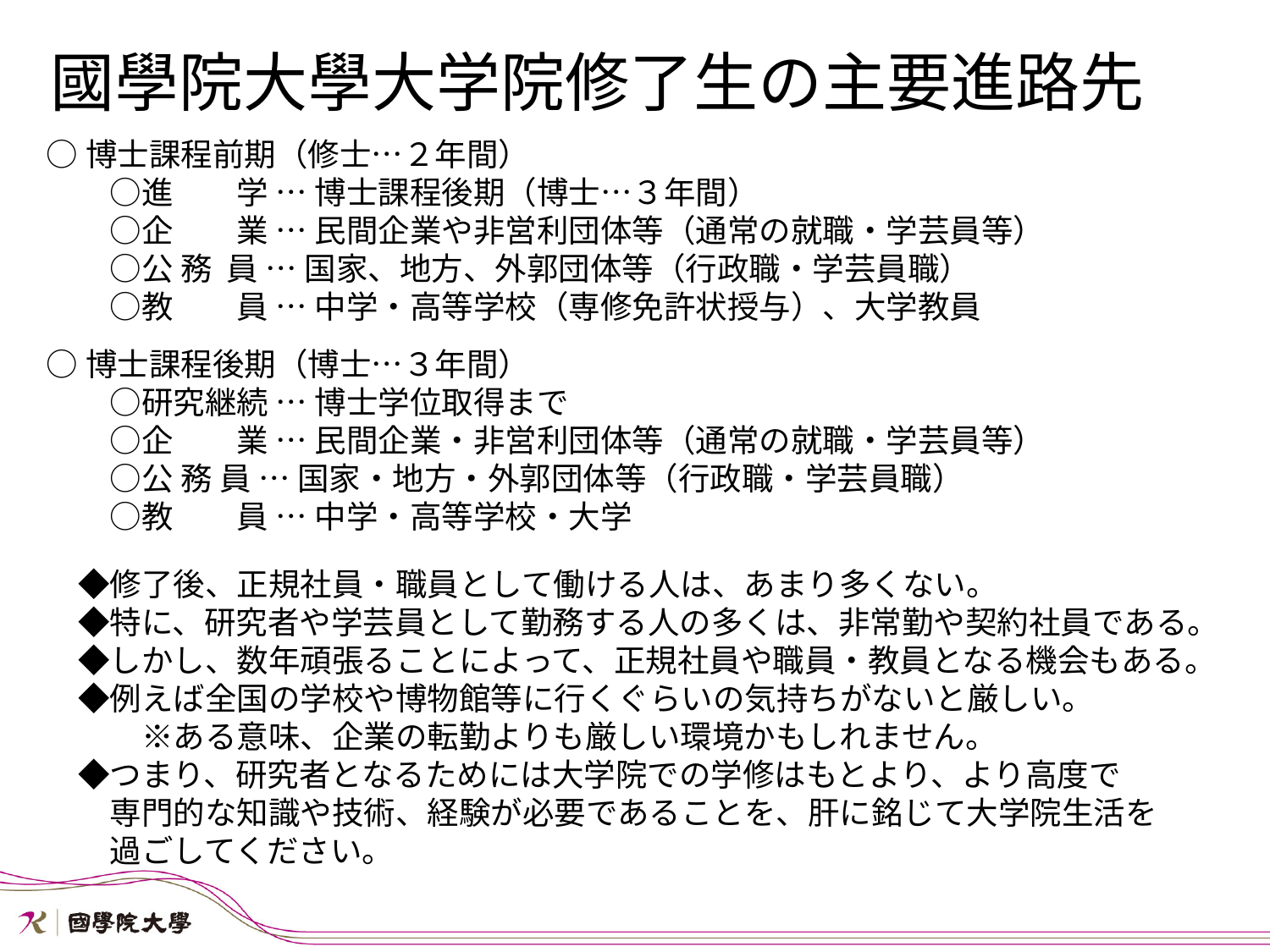

國學院大學大学院修了生の主要進路先
○博士課程前期（修士…２年間）
　　○進　　学 … 博士課程後期（博士…３年間）
　　○企　　業 … 民間企業や非営利団体等（通常の就職・学芸員等）
　　○公 務  員 … 国家、地方、外郭団体等（行政職・学芸員職）
　　○教　　員 … 中学・高等学校（専修免許状授与）、大学教員

○博士課程後期（博士…３年間）
　　○研究継続 … 博士学位取得まで
　　○企　　業 … 民間企業・非営利団体等（通常の就職・学芸員等）
　　○公 務 員 … 国家・地方・外郭団体等（行政職・学芸員職）
　　○教　　員 … 中学・高等学校・大学
　◆修了後、正規社員・職員として働ける人は、あまり多くない。
　◆特に、研究者や学芸員として勤務する人の多くは、非常勤や契約社員である。
　◆しかし、数年頑張ることによって、正規社員や職員・教員となる機会もある。
　◆例えば全国の学校や博物館等に行くぐらいの気持ちがないと厳しい。
　　　※ある意味、企業の転勤よりも厳しい環境かもしれません。
　◆つまり、研究者となるためには大学院での学修はもとより、より高度で
　　専門的な知識や技術、経験が必要であることを、肝に銘じて大学院生活を
　　過ごしてください。